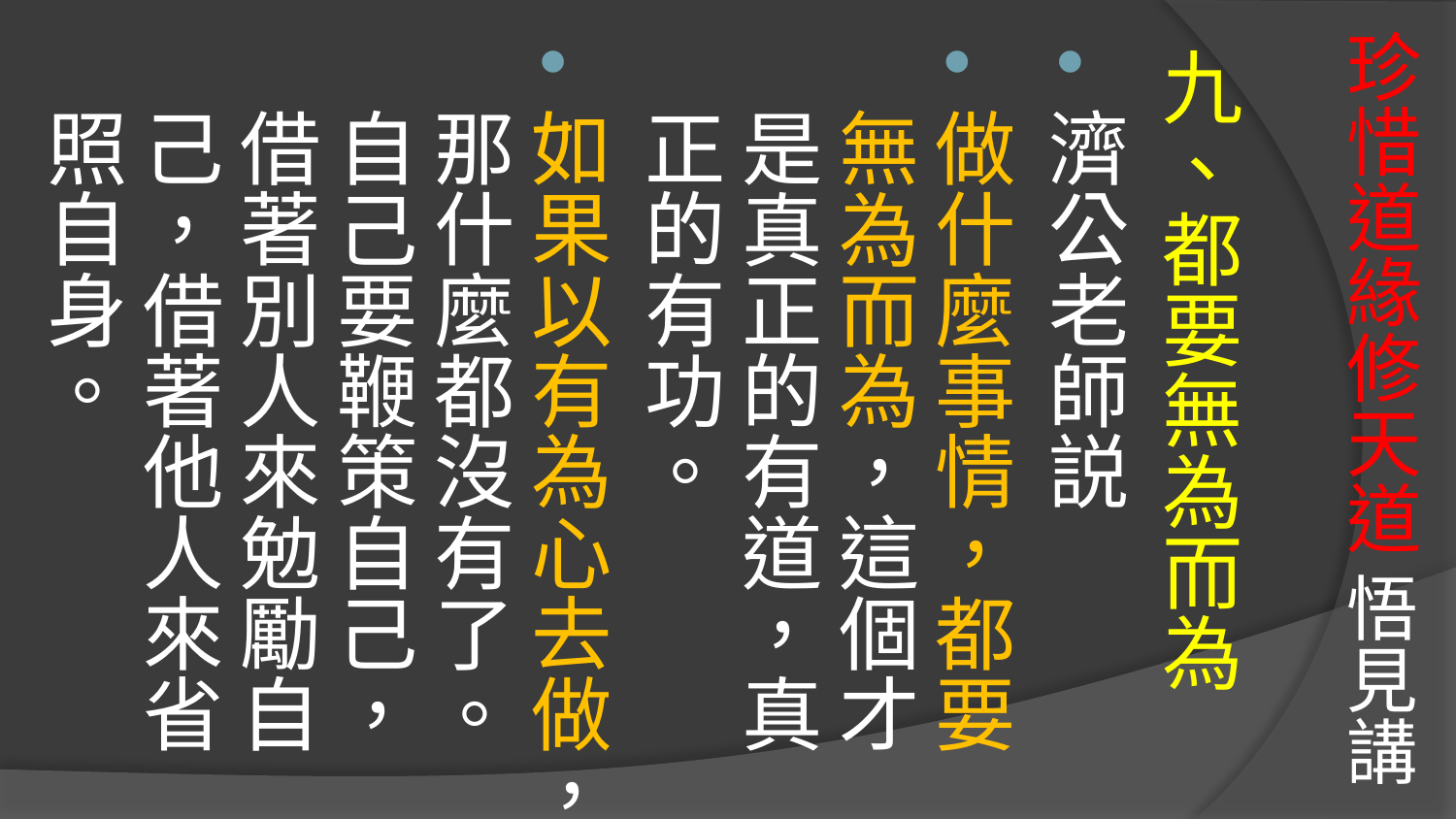

# 珍惜道緣修天道 悟見講
九、都要無為而為
濟公老師説
做什麼事情，都要無為而為，這個才是真正的有道，真正的有功。
如果以有為心去做，那什麼都沒有了。自己要鞭策自己，借著別人來勉勵自己，借著他人來省照自身。